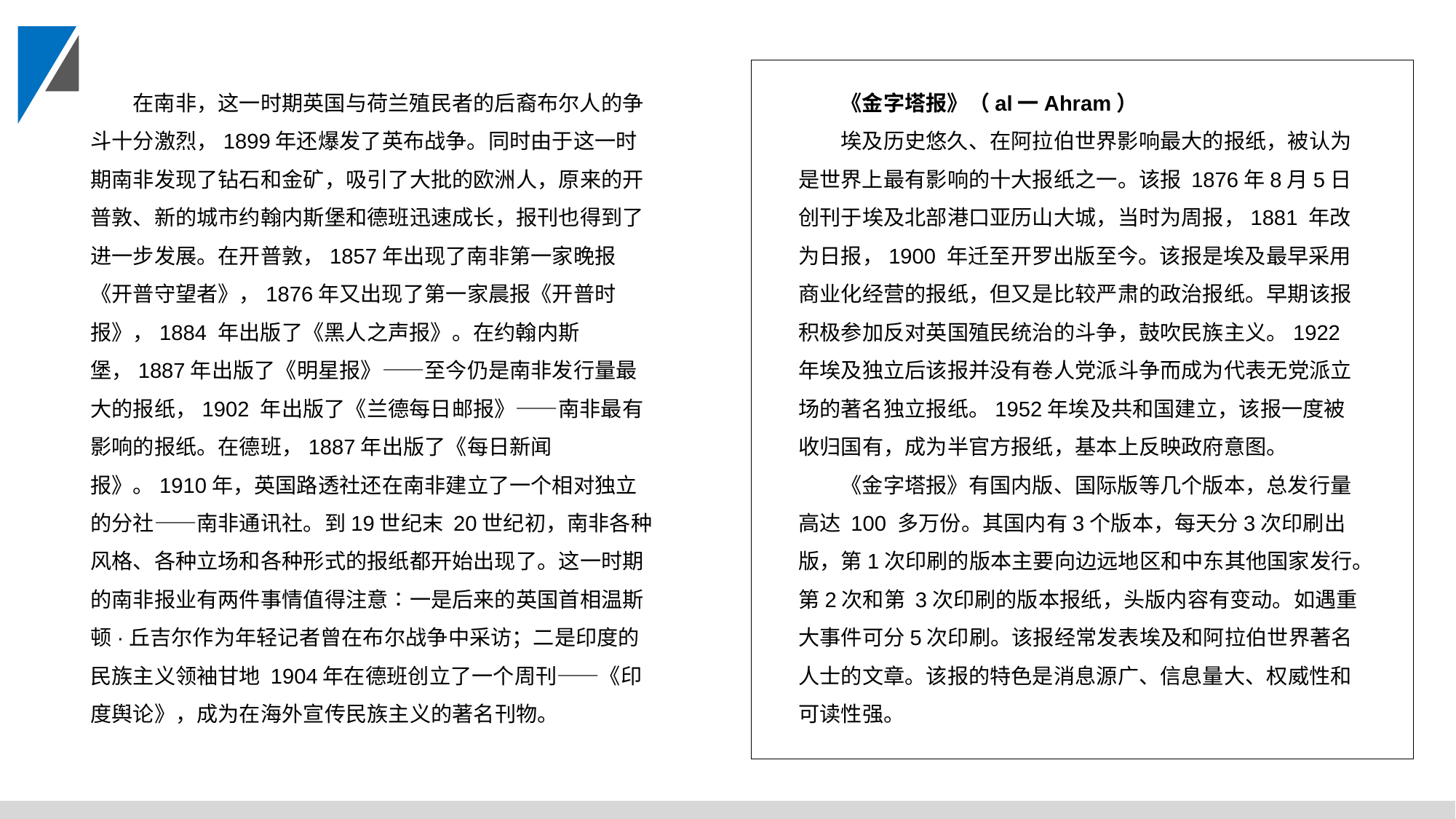

在南非，这一时期英国与荷兰殖民者的后裔布尔人的争斗十分激烈，1899年还爆发了英布战争。同时由于这一时期南非发现了钻石和金矿，吸引了大批的欧洲人，原来的开普敦、新的城市约翰内斯堡和德班迅速成长，报刊也得到了进一步发展。在开普敦，1857年出现了南非第一家晚报《开普守望者》，1876年又出现了第一家晨报《开普时报》，1884 年出版了《黑人之声报》。在约翰内斯堡，1887年出版了《明星报》——至今仍是南非发行量最大的报纸，1902 年出版了《兰德每日邮报》——南非最有影响的报纸。在德班，1887年出版了《每日新闻报》。1910年，英国路透社还在南非建立了一个相对独立的分社——南非通讯社。到19世纪末 20世纪初，南非各种风格、各种立场和各种形式的报纸都开始出现了。这一时期的南非报业有两件事情值得注意∶一是后来的英国首相温斯顿·丘吉尔作为年轻记者曾在布尔战争中采访；二是印度的民族主义领袖甘地 1904年在德班创立了一个周刊——《印度舆论》，成为在海外宣传民族主义的著名刊物。

《金字塔报》（al一Ahram）
埃及历史悠久、在阿拉伯世界影响最大的报纸，被认为是世界上最有影响的十大报纸之一。该报 1876年8月5日创刊于埃及北部港口亚历山大城，当时为周报，1881 年改为日报，1900 年迁至开罗出版至今。该报是埃及最早采用商业化经营的报纸，但又是比较严肃的政治报纸。早期该报积极参加反对英国殖民统治的斗争，鼓吹民族主义。1922年埃及独立后该报并没有卷人党派斗争而成为代表无党派立场的著名独立报纸。1952年埃及共和国建立，该报一度被收归国有，成为半官方报纸，基本上反映政府意图。
《金字塔报》有国内版、国际版等几个版本，总发行量高达 100 多万份。其国内有3个版本，每天分3次印刷出版，第1次印刷的版本主要向边远地区和中东其他国家发行。第2次和第 3次印刷的版本报纸，头版内容有变动。如遇重大事件可分5次印刷。该报经常发表埃及和阿拉伯世界著名人士的文章。该报的特色是消息源广、信息量大、权威性和可读性强。